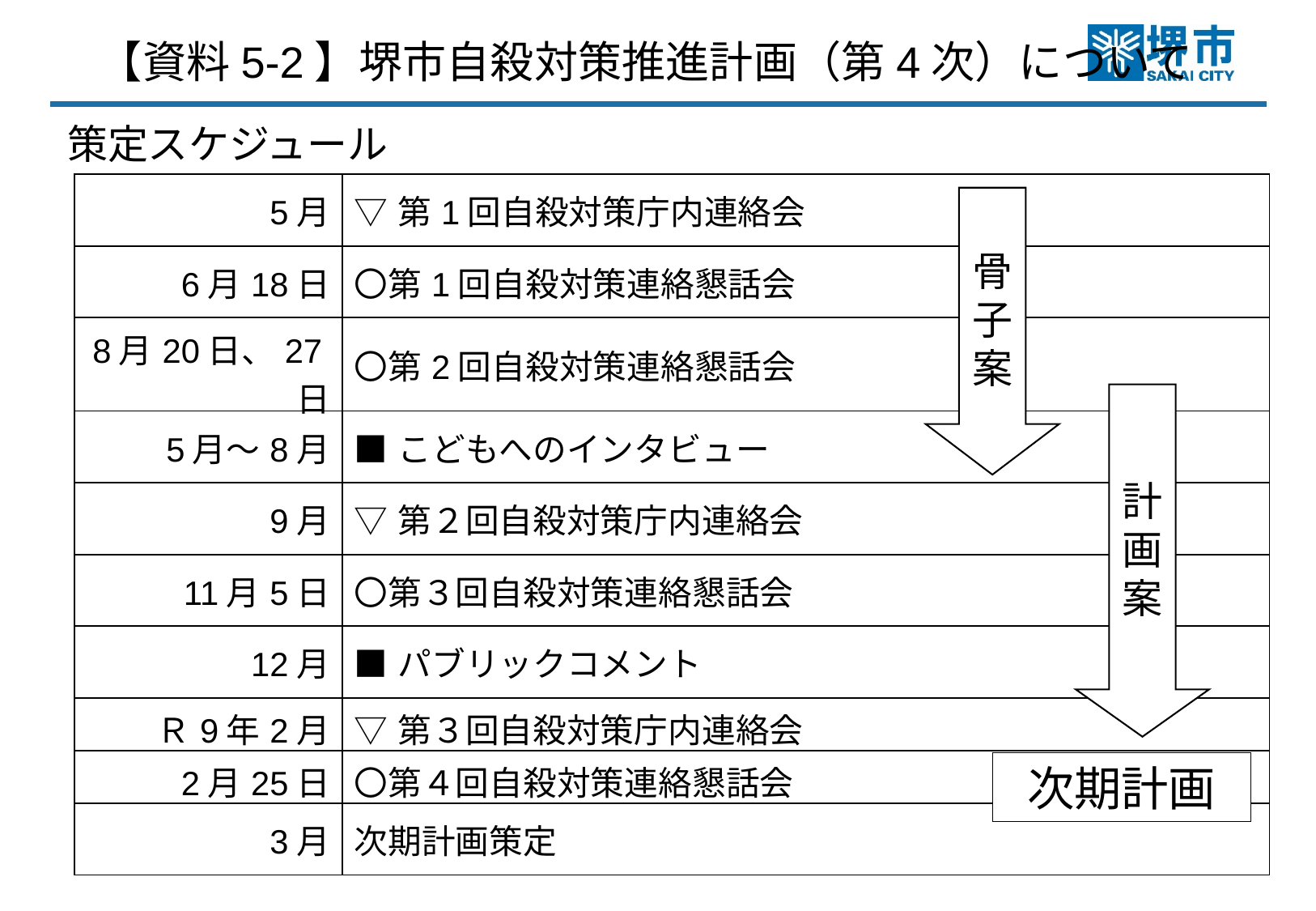

【資料5-2】堺市自殺対策推進計画（第4次）について
策定スケジュール
| 5月 | ▽第1回自殺対策庁内連絡会 |
| --- | --- |
| 6月18日 | 〇第1回自殺対策連絡懇話会 |
| 8月20日、27日 | 〇第2回自殺対策連絡懇話会 |
| 5月～8月 | ■こどもへのインタビュー |
| 9月 | ▽第２回自殺対策庁内連絡会 |
| 11月5日 | 〇第３回自殺対策連絡懇話会 |
| 12月 | ■パブリックコメント |
| Ｒ9年2月 | ▽第３回自殺対策庁内連絡会 |
| 2月25日 | 〇第４回自殺対策連絡懇話会 |
| 3月 | 次期計画策定 |
骨子案
計画案
次期計画